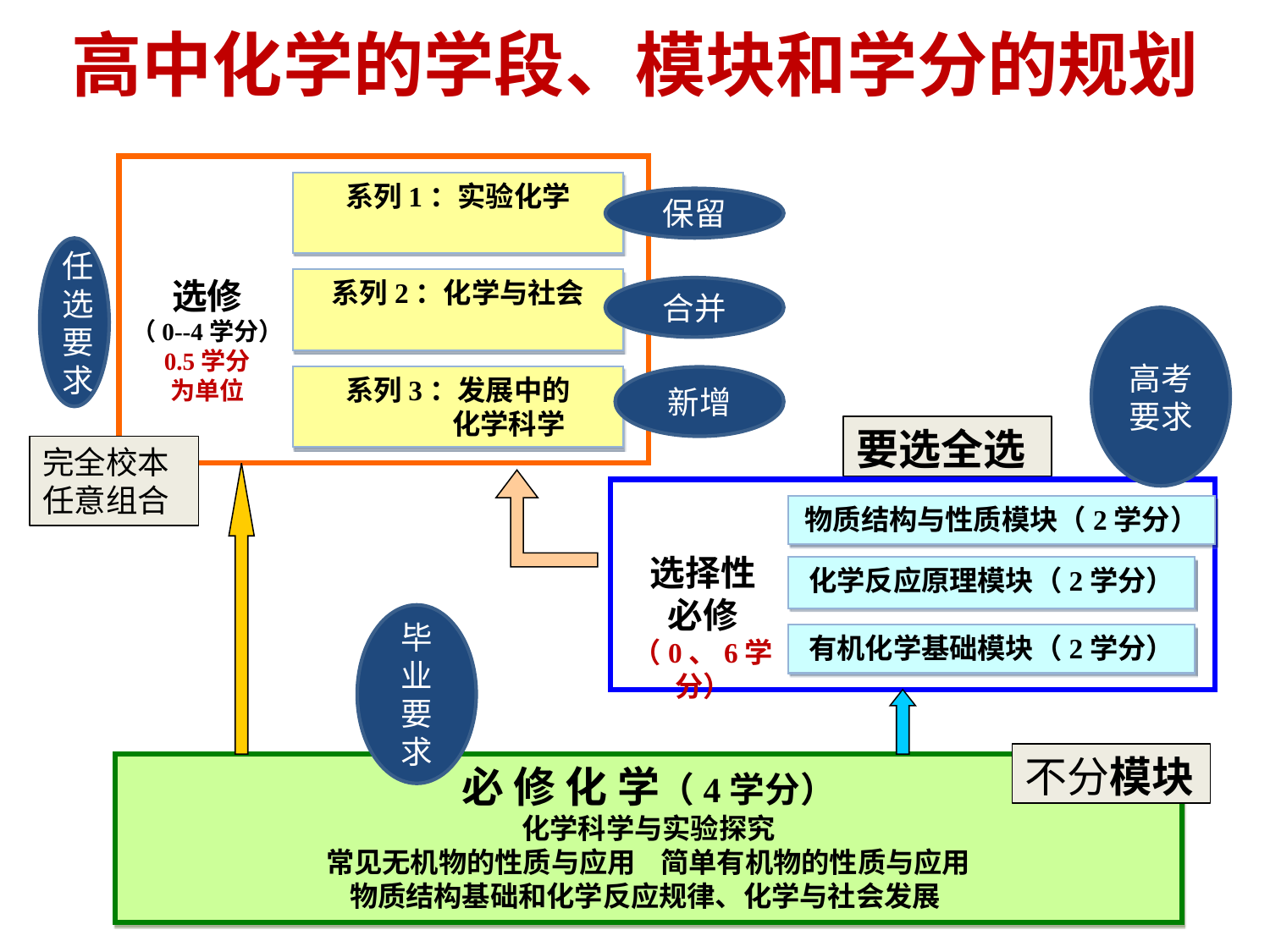

# 高中化学的学段、模块和学分的规划

系列1：实验化学
保留
任选要求
选修
（0--4学分）
0.5学分
为单位
系列2：化学与社会
合并
高考要求
系列3：发展中的
               化学科学
新增
要选全选
完全校本
任意组合

物质结构与性质模块（2学分）
选择性
必修
（0、6学分）
化学反应原理模块（2学分）
毕业要求
有机化学基础模块（2学分）

不分模块
必 修 化 学（4学分）
化学科学与实验探究
常见无机物的性质与应用    简单有机物的性质与应用
物质结构基础和化学反应规律、化学与社会发展